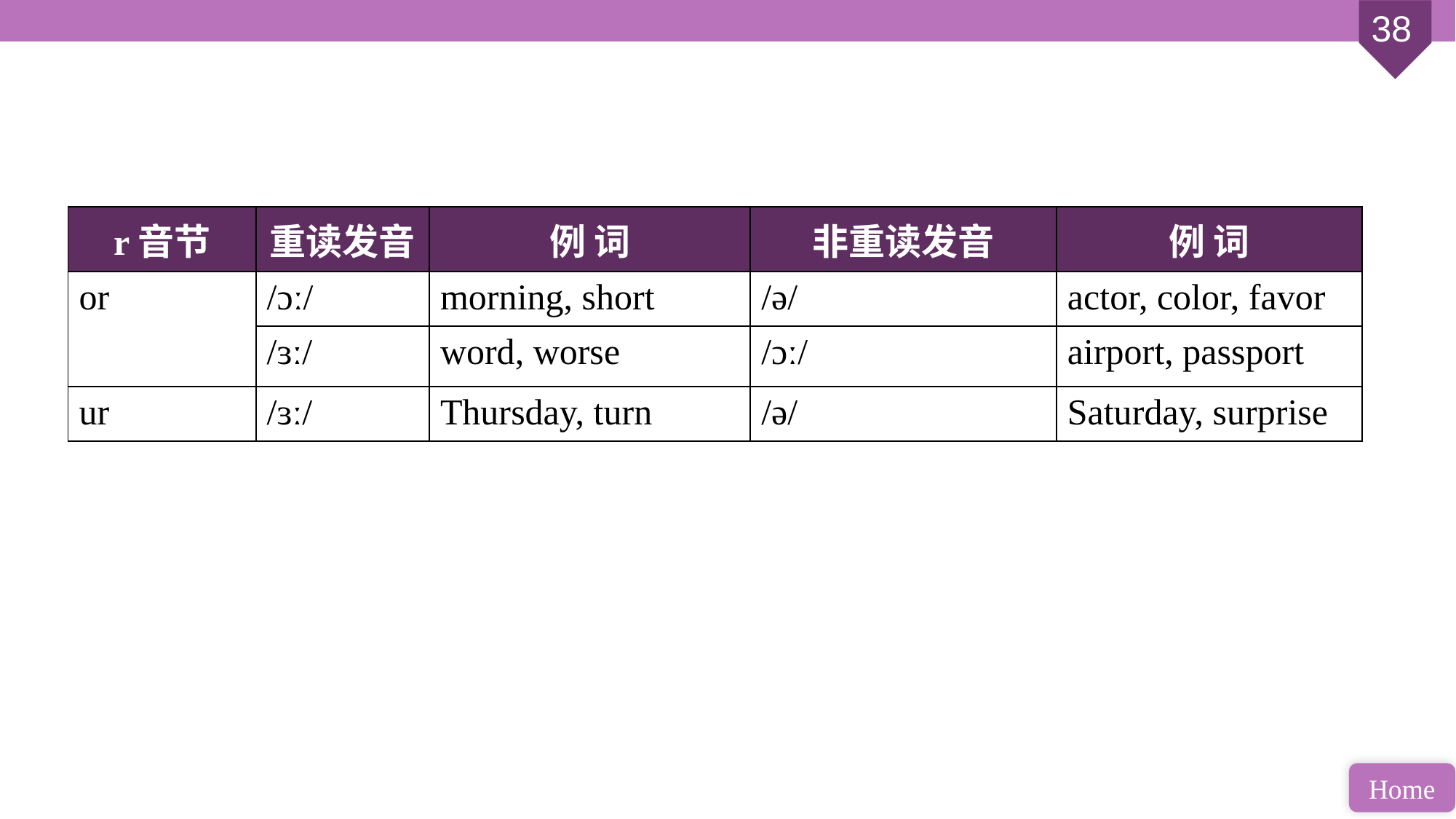

| r音节 | 重读发音 | 例 词 | 非重读发音 | 例 词 |
| --- | --- | --- | --- | --- |
| or | /ɔː/ | morning, short | /ə/ | actor, color, favor |
|  | /ɜː/ | word, worse | /ɔː/ | airport, passport |
| ur | /ɜː/ | Thursday, turn | /ə/ | Saturday, surprise |